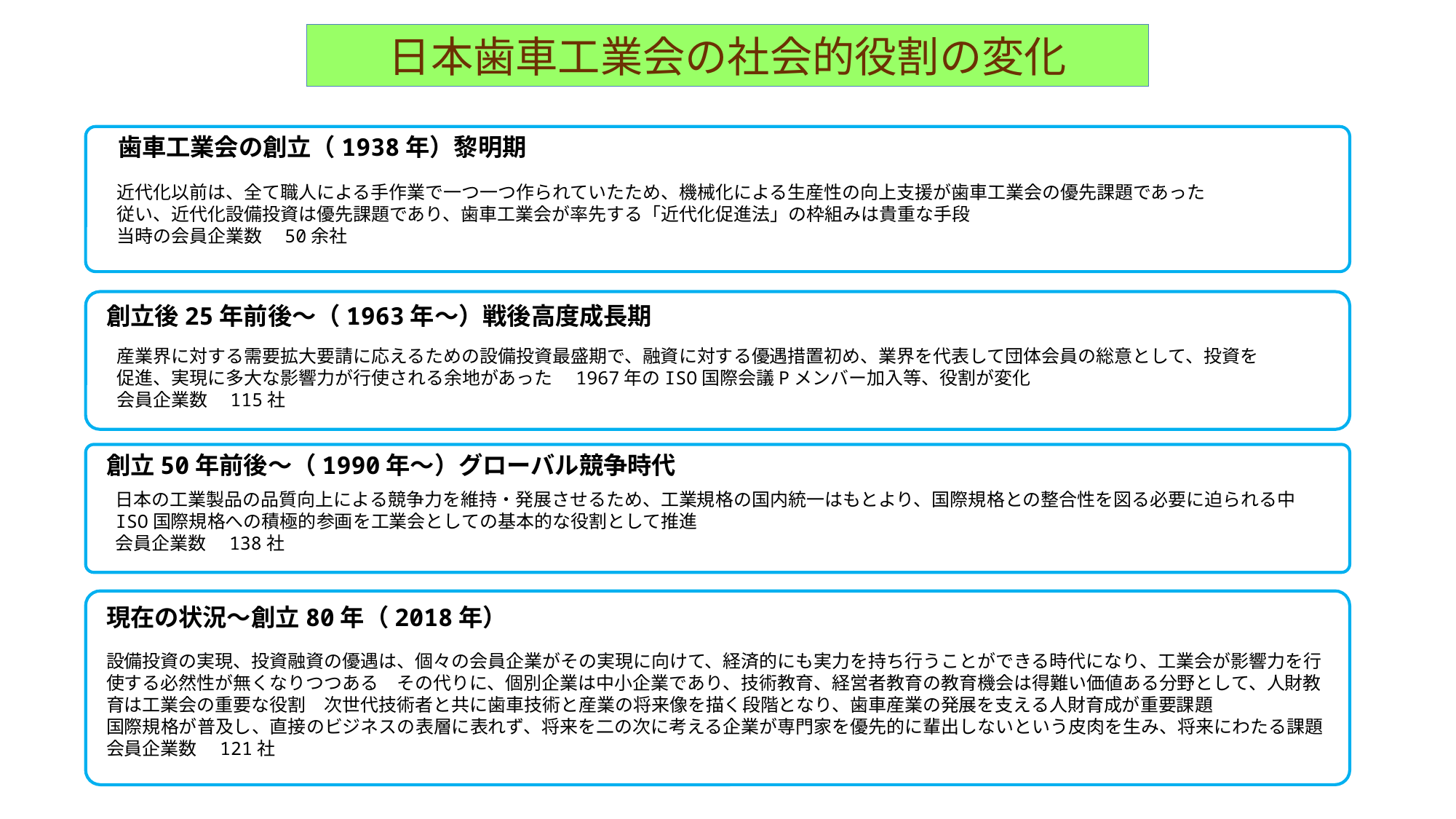

日本歯車工業会の社会的役割の変化

歯車工業会の創立（1938年）黎明期
近代化以前は、全て職人による手作業で一つ一つ作られていたため、機械化による生産性の向上支援が歯車工業会の優先課題であった
従い、近代化設備投資は優先課題であり、歯車工業会が率先する「近代化促進法」の枠組みは貴重な手段
当時の会員企業数　50余社

創立後25年前後～（1963年～）戦後高度成長期
産業界に対する需要拡大要請に応えるための設備投資最盛期で、融資に対する優遇措置初め、業界を代表して団体会員の総意として、投資を促進、実現に多大な影響力が行使される余地があった　1967年のISO国際会議Pメンバー加入等、役割が変化
会員企業数　115社

創立50年前後～（1990年～）グローバル競争時代
日本の工業製品の品質向上による競争力を維持・発展させるため、工業規格の国内統一はもとより、国際規格との整合性を図る必要に迫られる中
ISO国際規格への積極的参画を工業会としての基本的な役割として推進
会員企業数　138社

現在の状況～創立80年（2018年）
設備投資の実現、投資融資の優遇は、個々の会員企業がその実現に向けて、経済的にも実力を持ち行うことができる時代になり、工業会が影響力を行使する必然性が無くなりつつある　その代りに、個別企業は中小企業であり、技術教育、経営者教育の教育機会は得難い価値ある分野として、人財教育は工業会の重要な役割　次世代技術者と共に歯車技術と産業の将来像を描く段階となり、歯車産業の発展を支える人財育成が重要課題
国際規格が普及し、直接のビジネスの表層に表れず、将来を二の次に考える企業が専門家を優先的に輩出しないという皮肉を生み、将来にわたる課題
会員企業数　121社